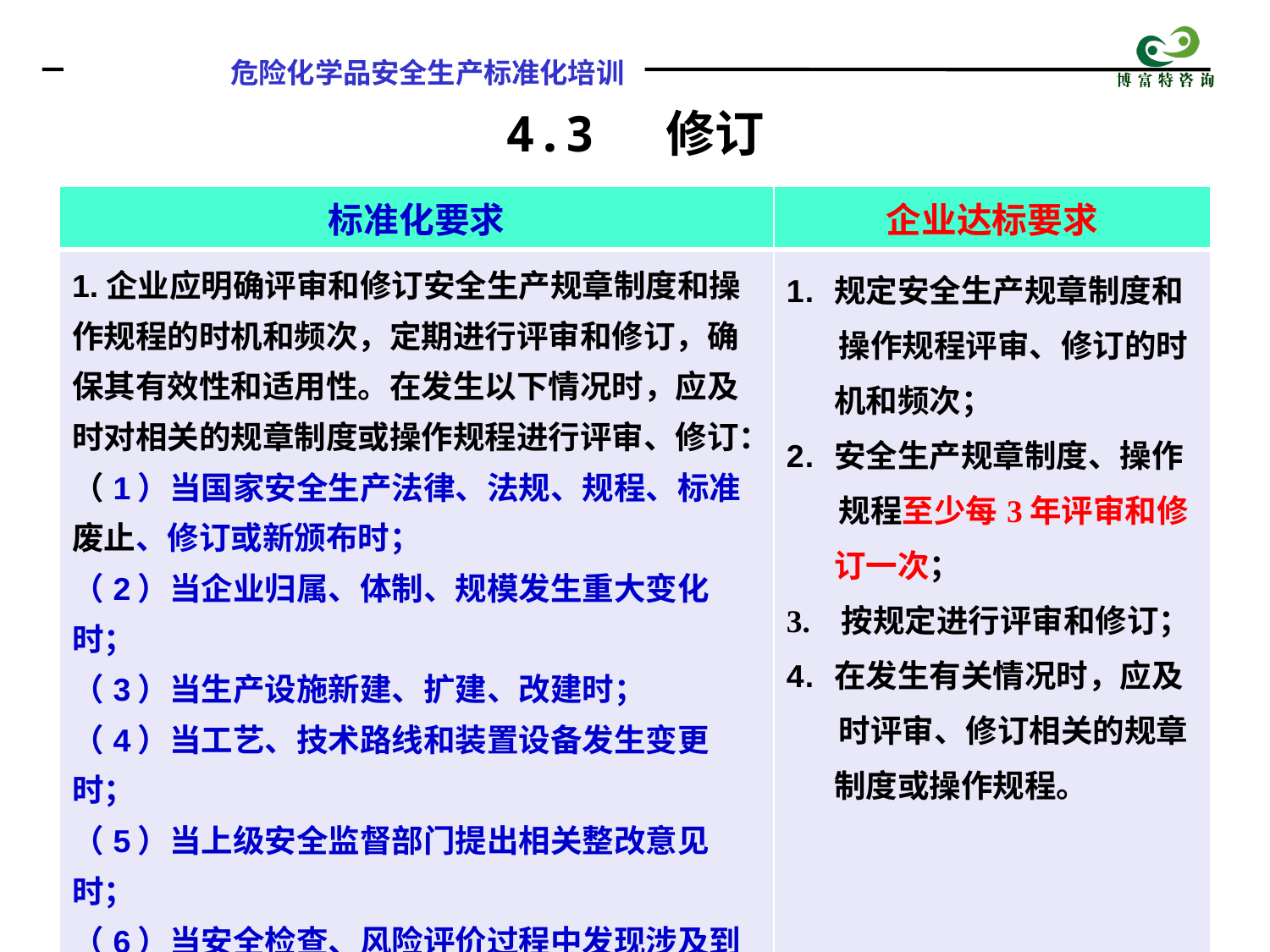

4.3  修订
| 标准化要求 | 企业达标要求 |
| --- | --- |
| 1.企业应明确评审和修订安全生产规章制度和操作规程的时机和频次，定期进行评审和修订，确保其有效性和适用性。在发生以下情况时，应及时对相关的规章制度或操作规程进行评审、修订： （1）当国家安全生产法律、法规、规程、标准废止、修订或新颁布时； （2）当企业归属、体制、规模发生重大变化时； （3）当生产设施新建、扩建、改建时； （4）当工艺、技术路线和装置设备发生变更时； （5）当上级安全监督部门提出相关整改意见时； （6）当安全检查、风险评价过程中发现涉及到规章制度层面的问题时； （7）当分析重大事故和重复事故原因，发现制度性因素时； （8）其他相关事项。 | 规定安全生产规章制度和 操作规程评审、修订的时机和频次； 安全生产规章制度、操作 规程至少每3年评审和修订一次； 3. 按规定进行评审和修订； 在发生有关情况时，应及 时评审、修订相关的规章制度或操作规程。 |